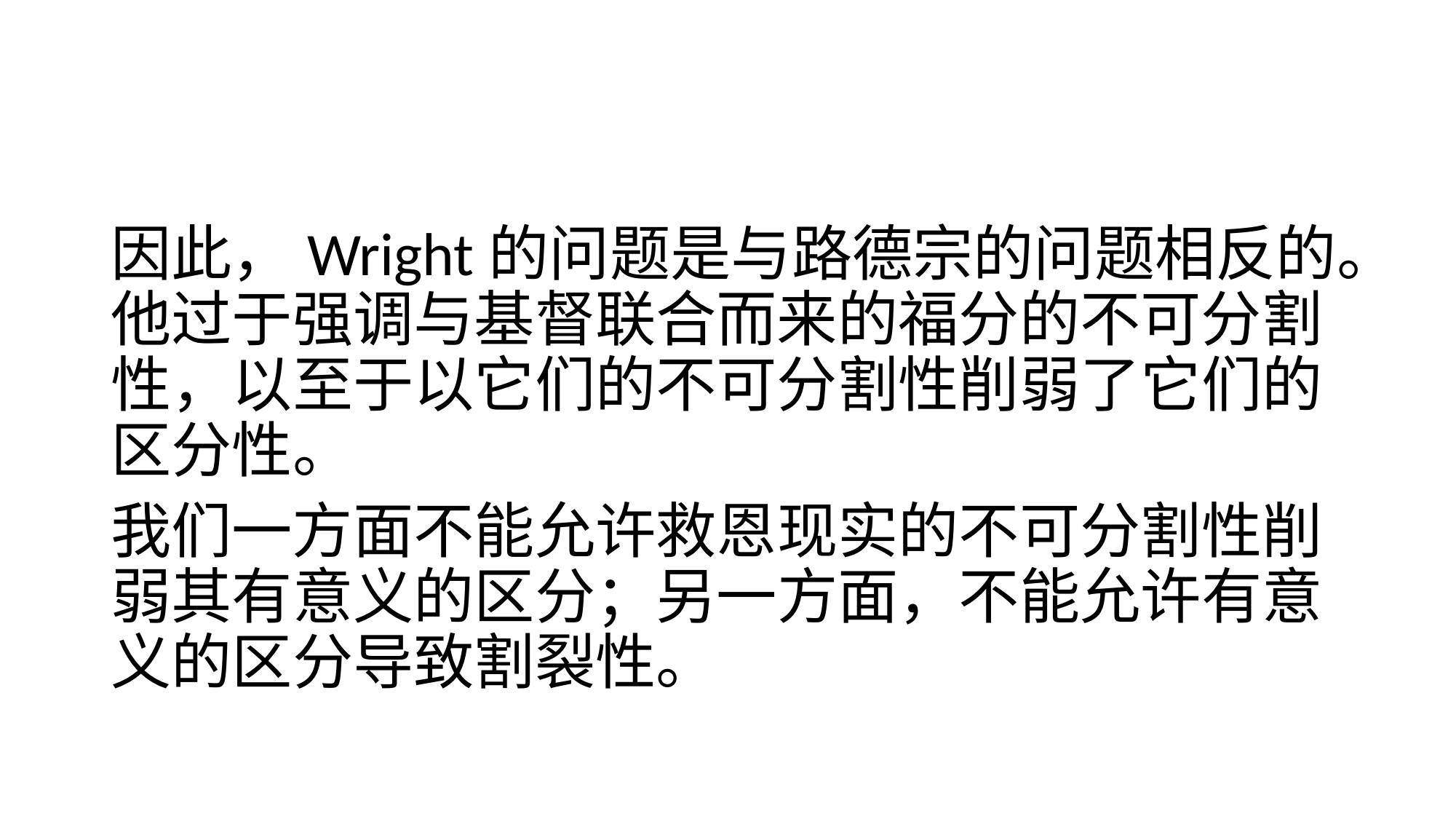

#
因此，Wright的问题是与路德宗的问题相反的。他过于强调与基督联合而来的福分的不可分割性，以至于以它们的不可分割性削弱了它们的区分性。
我们一方面不能允许救恩现实的不可分割性削弱其有意义的区分；另一方面，不能允许有意义的区分导致割裂性。